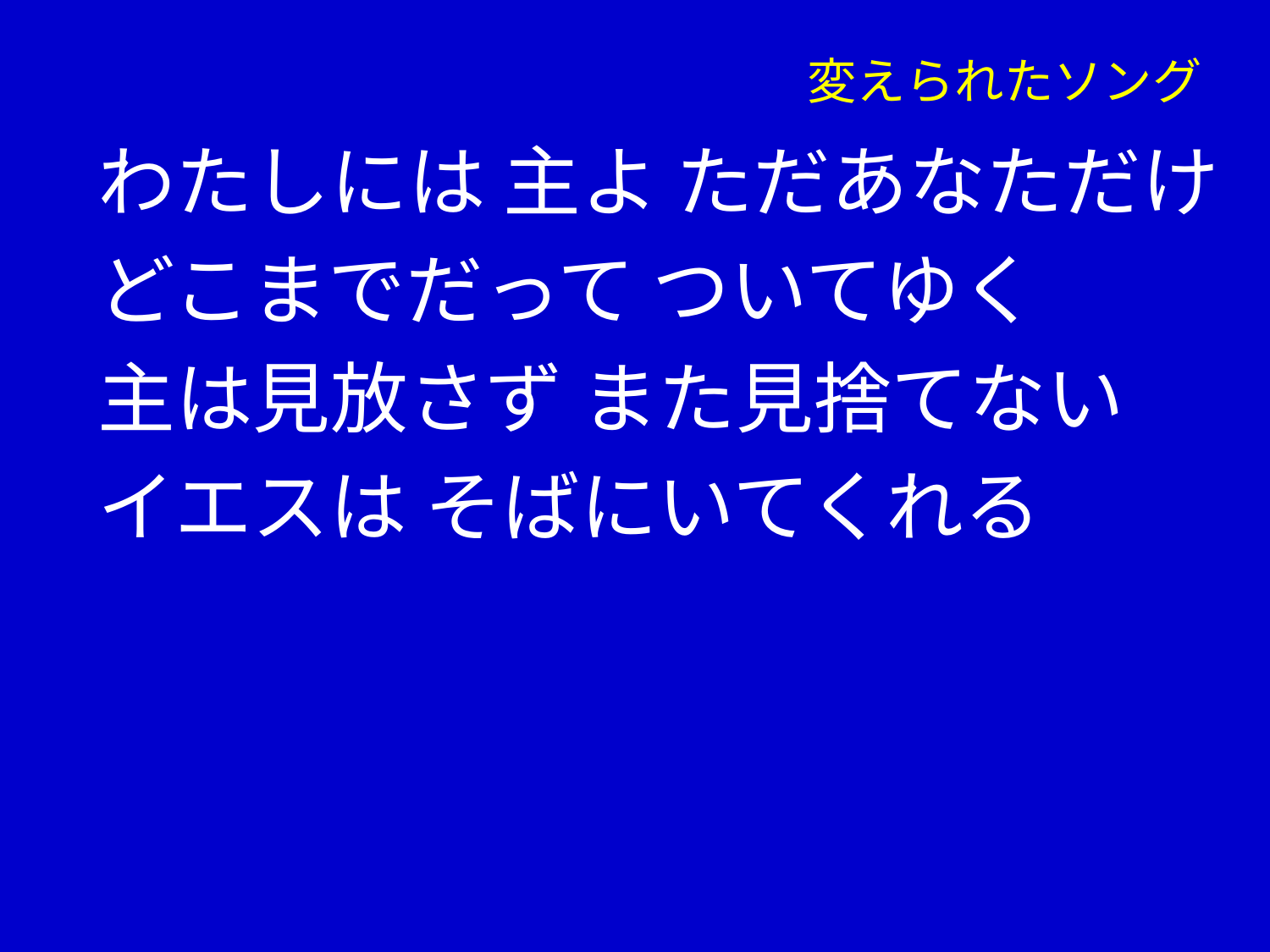

# 変えられたソング
わたしには 主よ ただあなただけ
どこまでだって ついてゆく
主は見放さず また見捨てない
イエスは そばにいてくれる